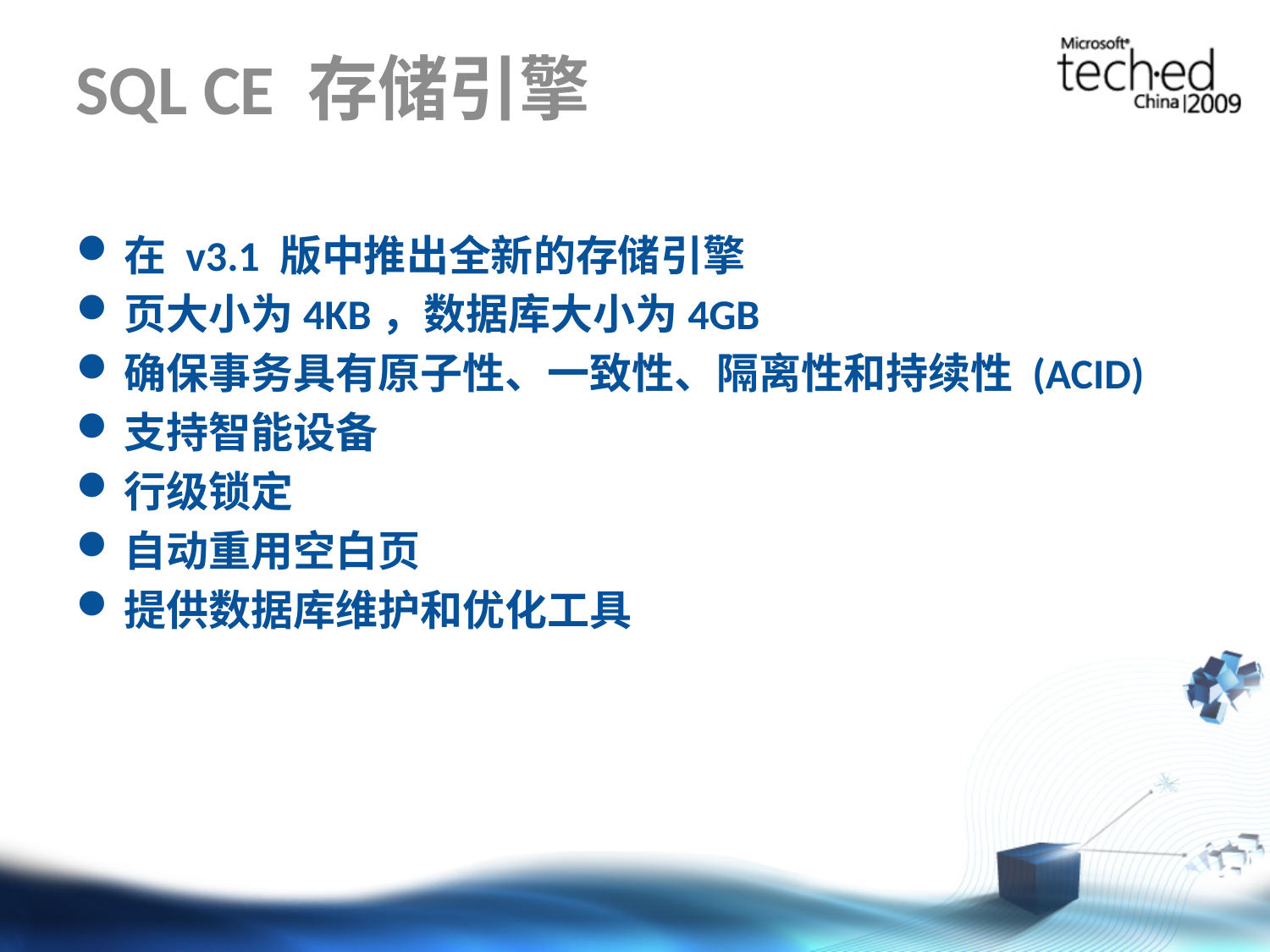

# SQL CE 存储引擎
在 v3.1 版中推出全新的存储引擎
页大小为4KB，数据库大小为4GB
确保事务具有原子性、一致性、隔离性和持续性 (ACID)
支持智能设备
行级锁定
自动重用空白页
提供数据库维护和优化工具